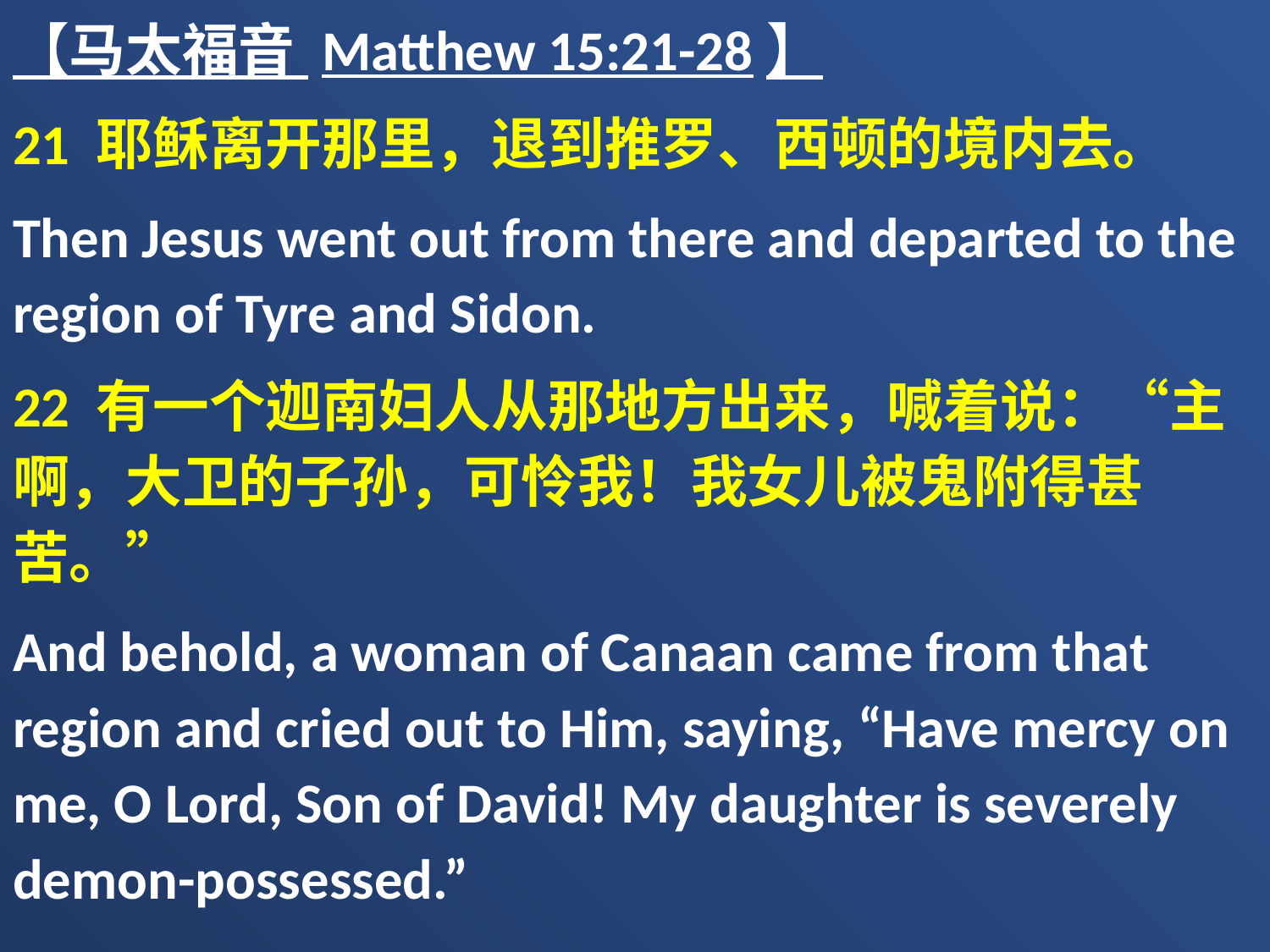

【马太福音 Matthew 15:21-28】
21 耶稣离开那里，退到推罗、西顿的境内去。
Then Jesus went out from there and departed to the region of Tyre and Sidon.
22 有一个迦南妇人从那地方出来，喊着说：“主啊，大卫的子孙，可怜我！我女儿被鬼附得甚苦。”
And behold, a woman of Canaan came from that region and cried out to Him, saying, “Have mercy on me, O Lord, Son of David! My daughter is severely demon-possessed.”